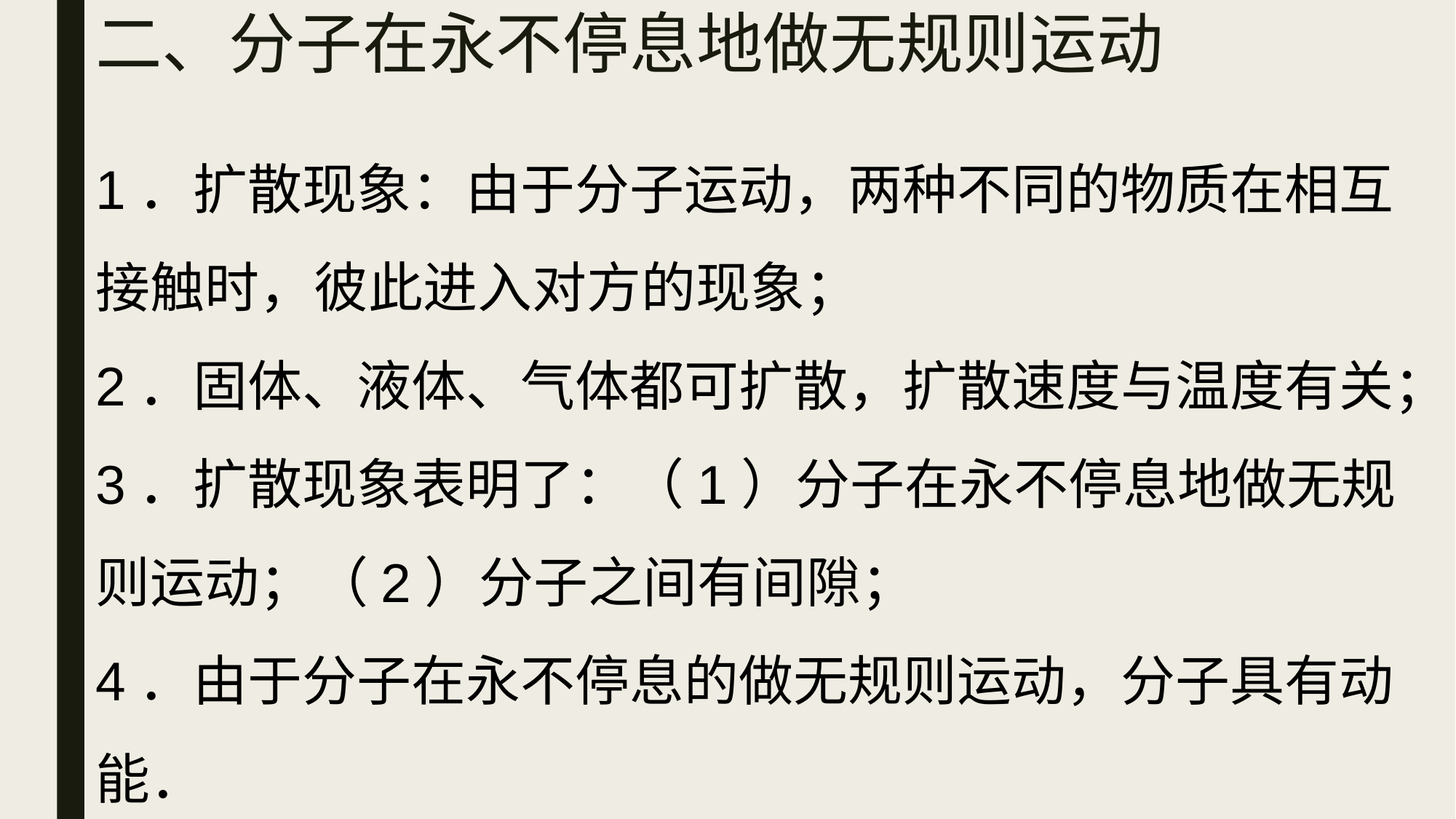

# 二、分子在永不停息地做无规则运动
1．扩散现象：由于分子运动，两种不同的物质在相互接触时，彼此进入对方的现象；
2．固体、液体、气体都可扩散，扩散速度与温度有关；
3．扩散现象表明了：（1）分子在永不停息地做无规则运动；（2）分子之间有间隙；
4．由于分子在永不停息的做无规则运动，分子具有动能．